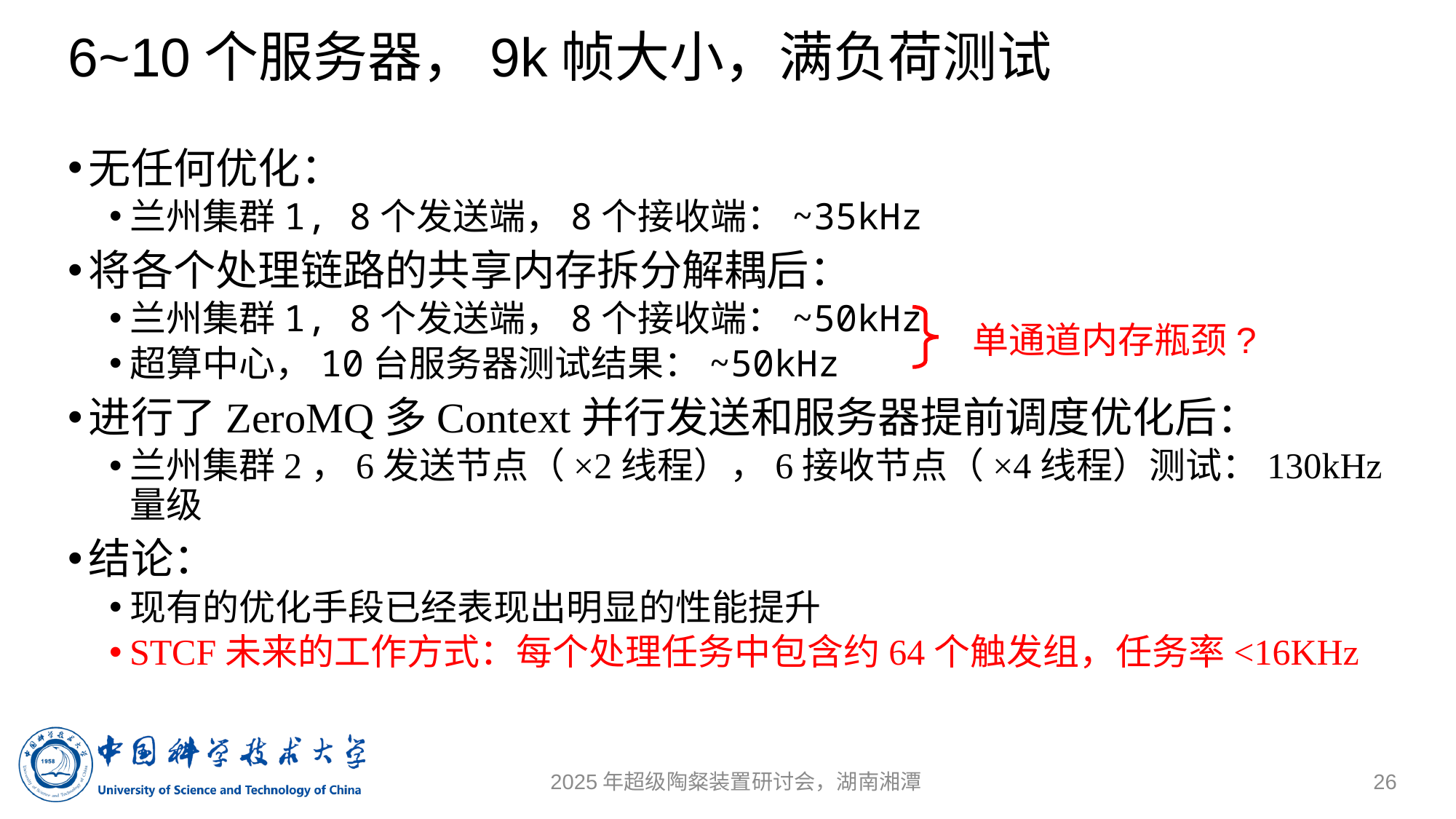

# 6~10个服务器，9k帧大小，满负荷测试
无任何优化：
兰州集群1, 8个发送端，8个接收端：~35kHz
将各个处理链路的共享内存拆分解耦后：
兰州集群1, 8个发送端，8个接收端：~50kHz
超算中心，10台服务器测试结果：~50kHz
进行了ZeroMQ多Context并行发送和服务器提前调度优化后：
兰州集群2，6发送节点（×2线程），6接收节点（×4线程）测试：130kHz量级
结论：
现有的优化手段已经表现出明显的性能提升
STCF未来的工作方式：每个处理任务中包含约64个触发组，任务率<16KHz

单通道内存瓶颈?
26
2025年超级陶粲装置研讨会，湖南湘潭